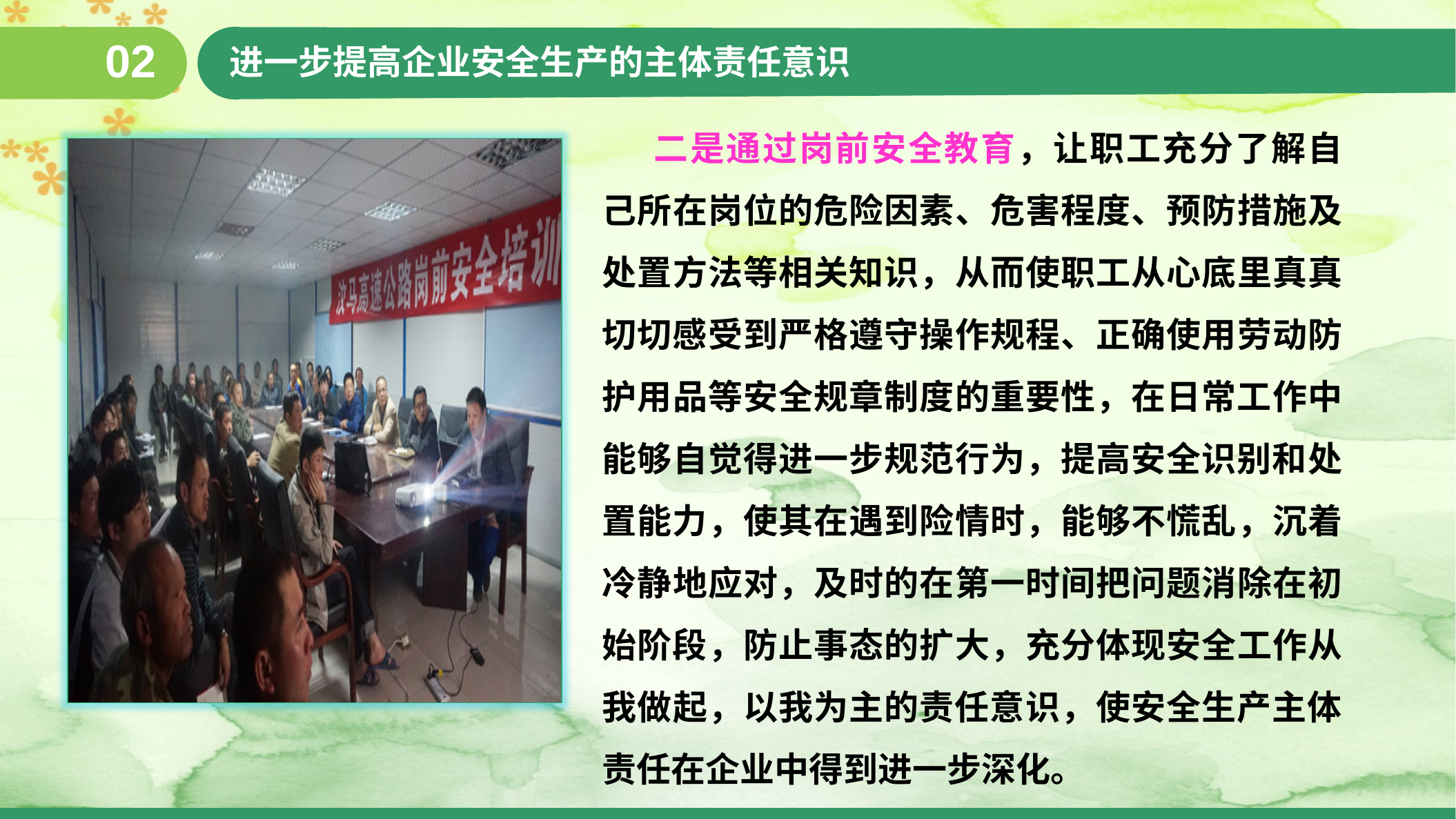

02

进一步提高企业安全生产的主体责任意识

二是通过岗前安全教育，让职工充分了解自己所在岗位的危险因素、危害程度、预防措施及处置方法等相关知识，从而使职工从心底里真真切切感受到严格遵守操作规程、正确使用劳动防护用品等安全规章制度的重要性，在日常工作中能够自觉得进一步规范行为，提高安全识别和处置能力，使其在遇到险情时，能够不慌乱，沉着冷静地应对，及时的在第一时间把问题消除在初始阶段，防止事态的扩大，充分体现安全工作从我做起，以我为主的责任意识，使安全生产主体责任在企业中得到进一步深化。

14